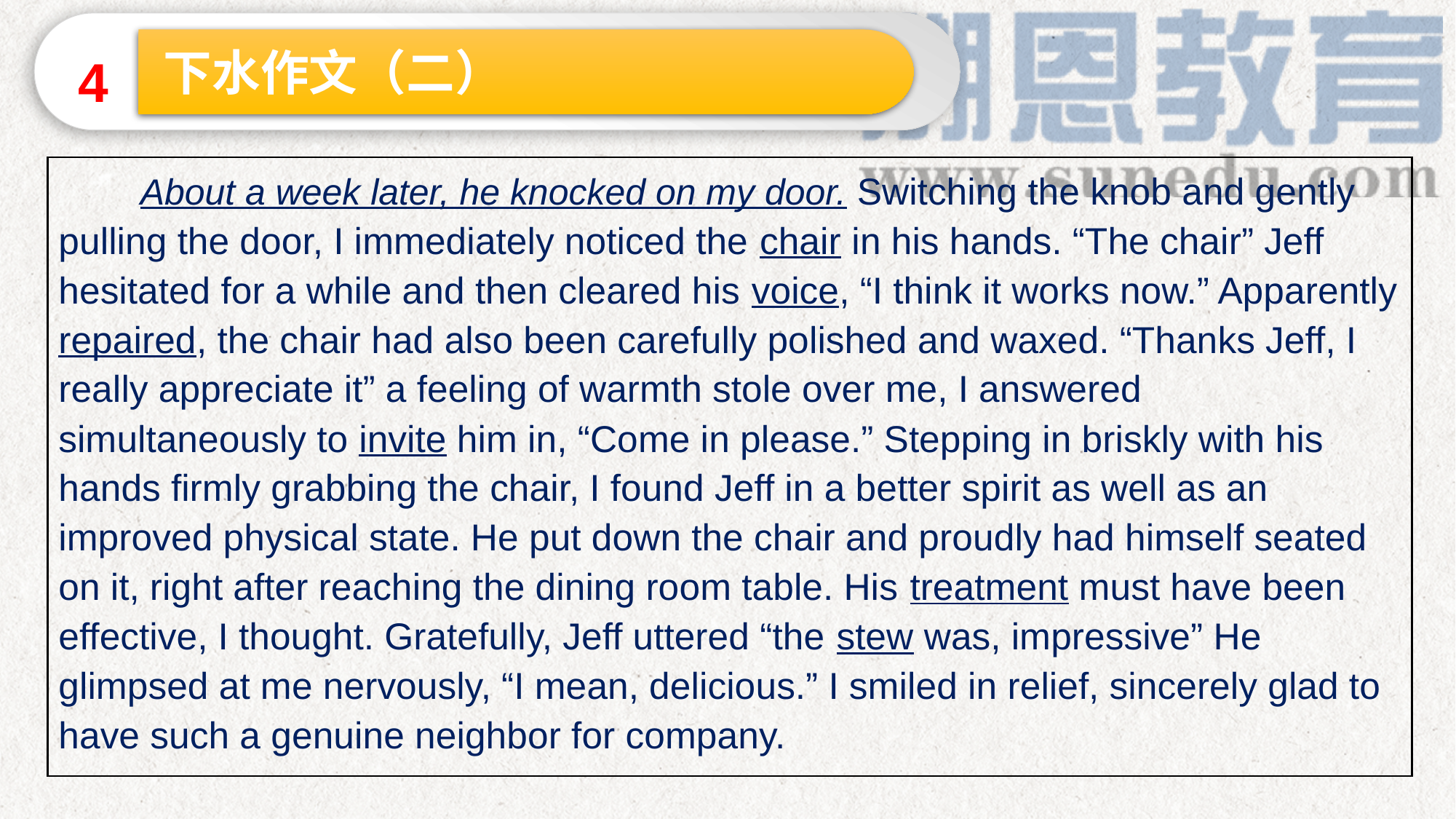

4
下水作文（二）
	About a week later, he knocked on my door. Switching the knob and gently pulling the door, I immediately noticed the chair in his hands. “The chair” Jeff hesitated for a while and then cleared his voice, “I think it works now.” Apparently repaired, the chair had also been carefully polished and waxed. “Thanks Jeff, I really appreciate it” a feeling of warmth stole over me, I answered simultaneously to invite him in, “Come in please.” Stepping in briskly with his hands firmly grabbing the chair, I found Jeff in a better spirit as well as an improved physical state. He put down the chair and proudly had himself seated on it, right after reaching the dining room table. His treatment must have been effective, I thought. Gratefully, Jeff uttered “the stew was, impressive” He glimpsed at me nervously, “I mean, delicious.” I smiled in relief, sincerely glad to have such a genuine neighbor for company.